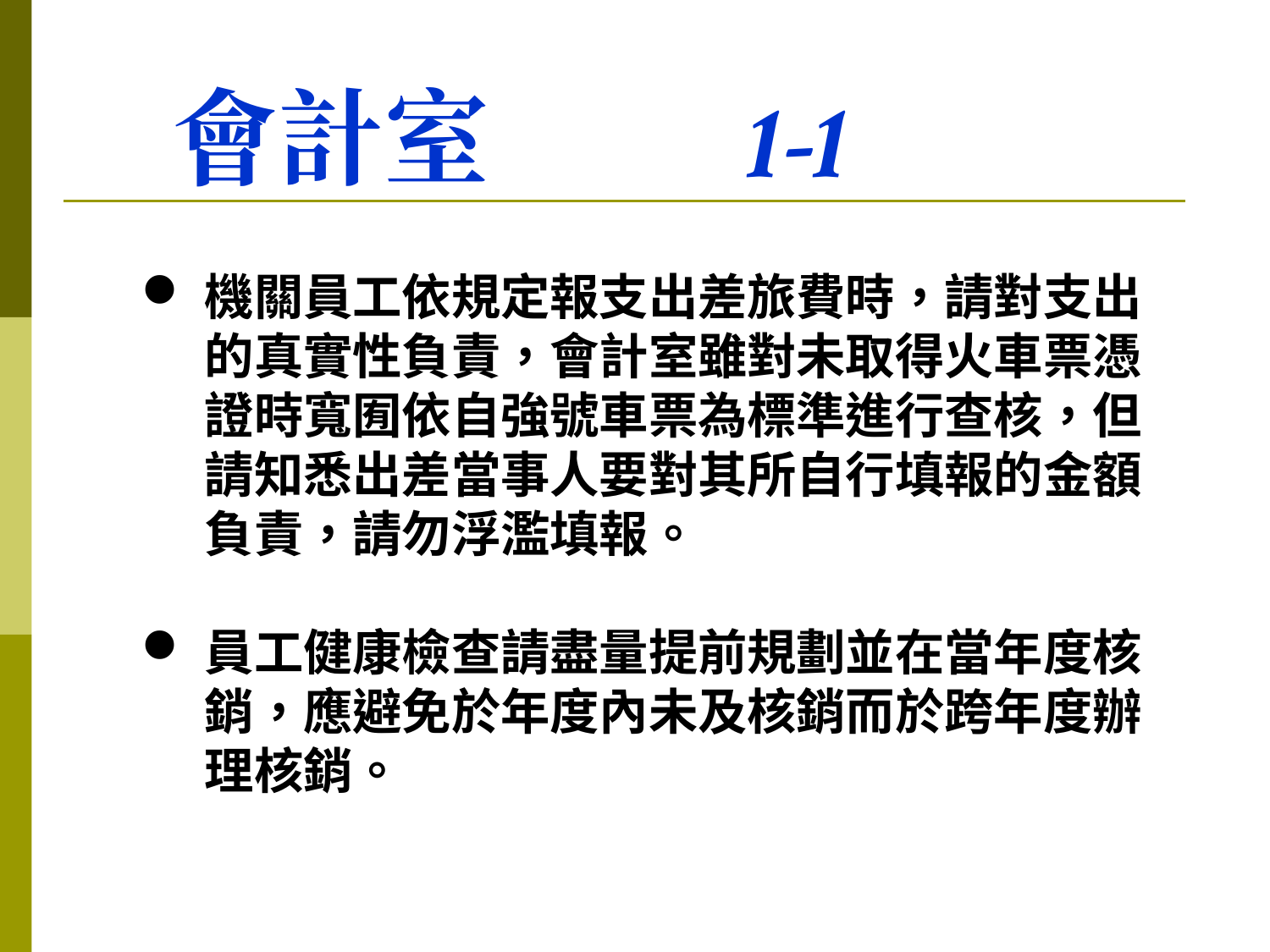

# 會計室            1-1

機關員工依規定報支出差旅費時，請對支出的真實性負責，會計室雖對未取得火車票憑證時寬囿依自強號車票為標準進行查核，但請知悉出差當事人要對其所自行填報的金額負責，請勿浮濫填報。

員工健康檢查請盡量提前規劃並在當年度核銷，應避免於年度內未及核銷而於跨年度辦理核銷。